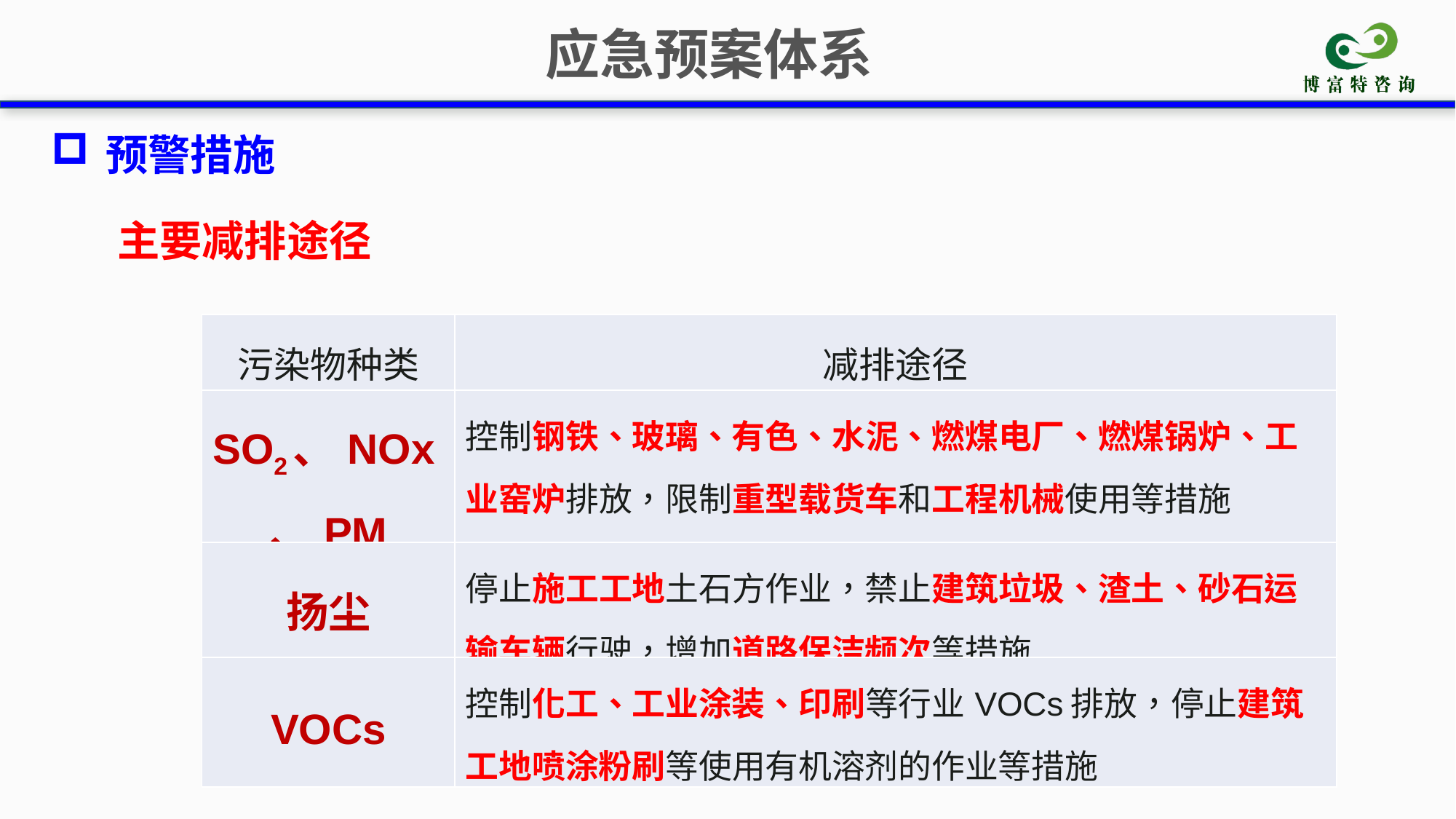

应急预案体系

预警措施
主要减排途径
| 污染物种类 | 减排途径 |
| --- | --- |
| SO2、NOx、PM | 控制钢铁、玻璃、有色、水泥、燃煤电厂、燃煤锅炉、工业窑炉排放，限制重型载货车和工程机械使用等措施 |
| 扬尘 | 停止施工工地土石方作业，禁止建筑垃圾、渣土、砂石运输车辆行驶，增加道路保洁频次等措施 |
| VOCs | 控制化工、工业涂装、印刷等行业VOCs排放，停止建筑工地喷涂粉刷等使用有机溶剂的作业等措施 |